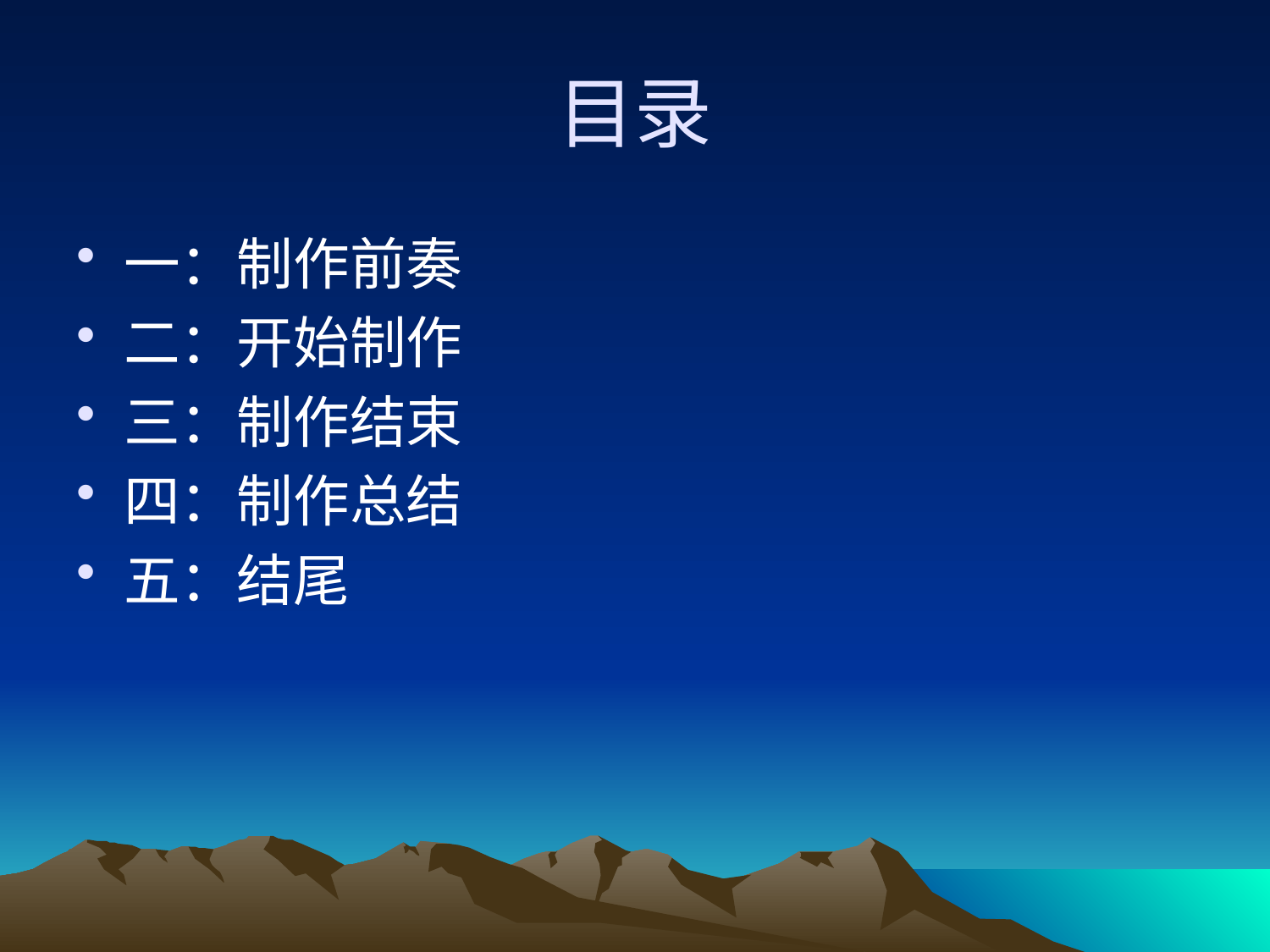

# 目录
一：制作前奏
二：开始制作
三：制作结束
四：制作总结
五：结尾